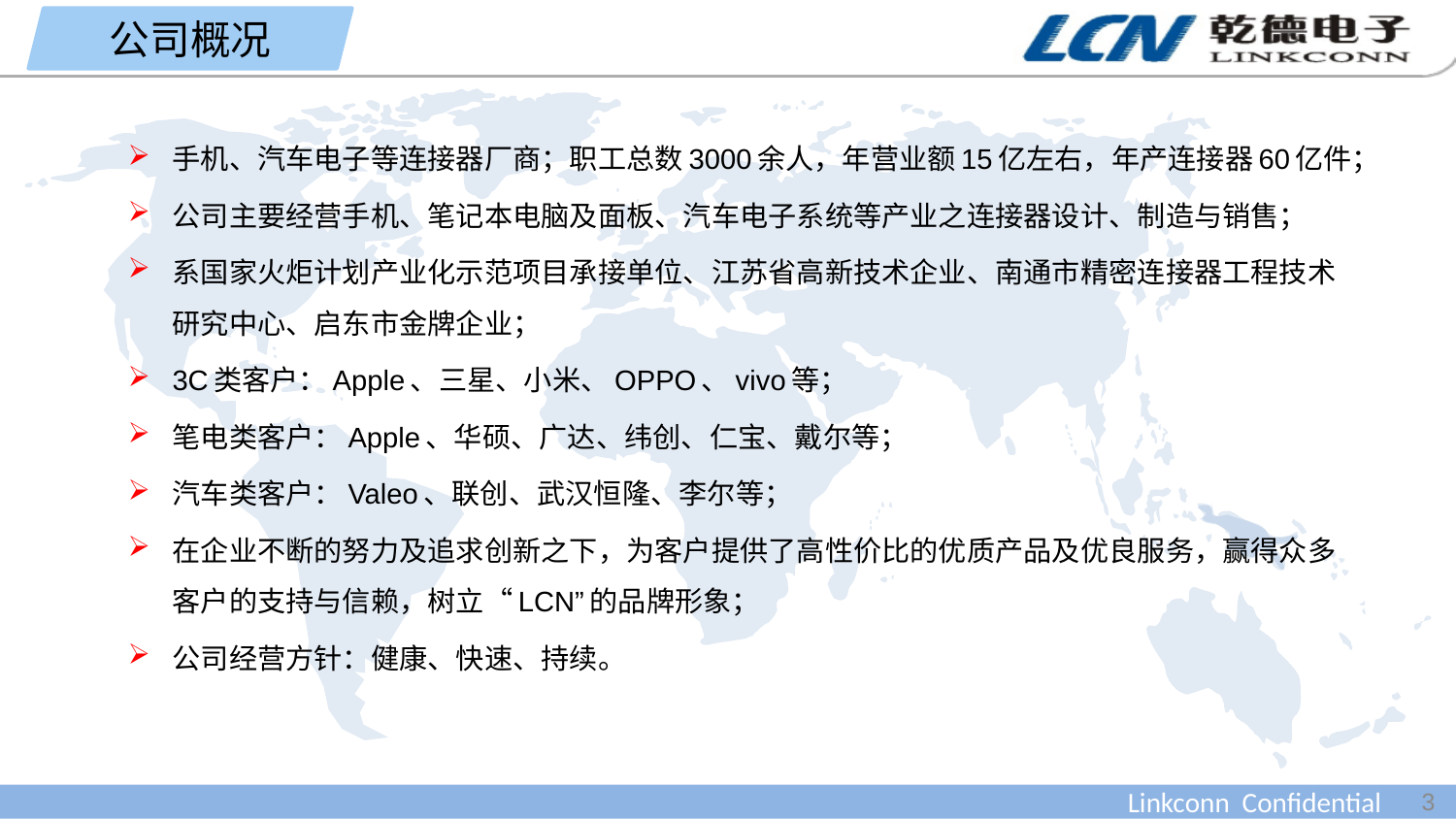

公司概况
手机、汽车电子等连接器厂商；职工总数3000余人，年营业额15亿左右，年产连接器60亿件；
公司主要经营手机、笔记本电脑及面板、汽车电子系统等产业之连接器设计、制造与销售；
系国家火炬计划产业化示范项目承接单位、江苏省高新技术企业、南通市精密连接器工程技术研究中心、启东市金牌企业；
3C类客户：Apple、三星、小米、OPPO、vivo等；
笔电类客户：Apple、华硕、广达、纬创、仁宝、戴尔等；
汽车类客户：Valeo、联创、武汉恒隆、李尔等；
在企业不断的努力及追求创新之下，为客户提供了高性价比的优质产品及优良服务，赢得众多客户的支持与信赖，树立“LCN”的品牌形象；
公司经营方针：健康、快速、持续。
3